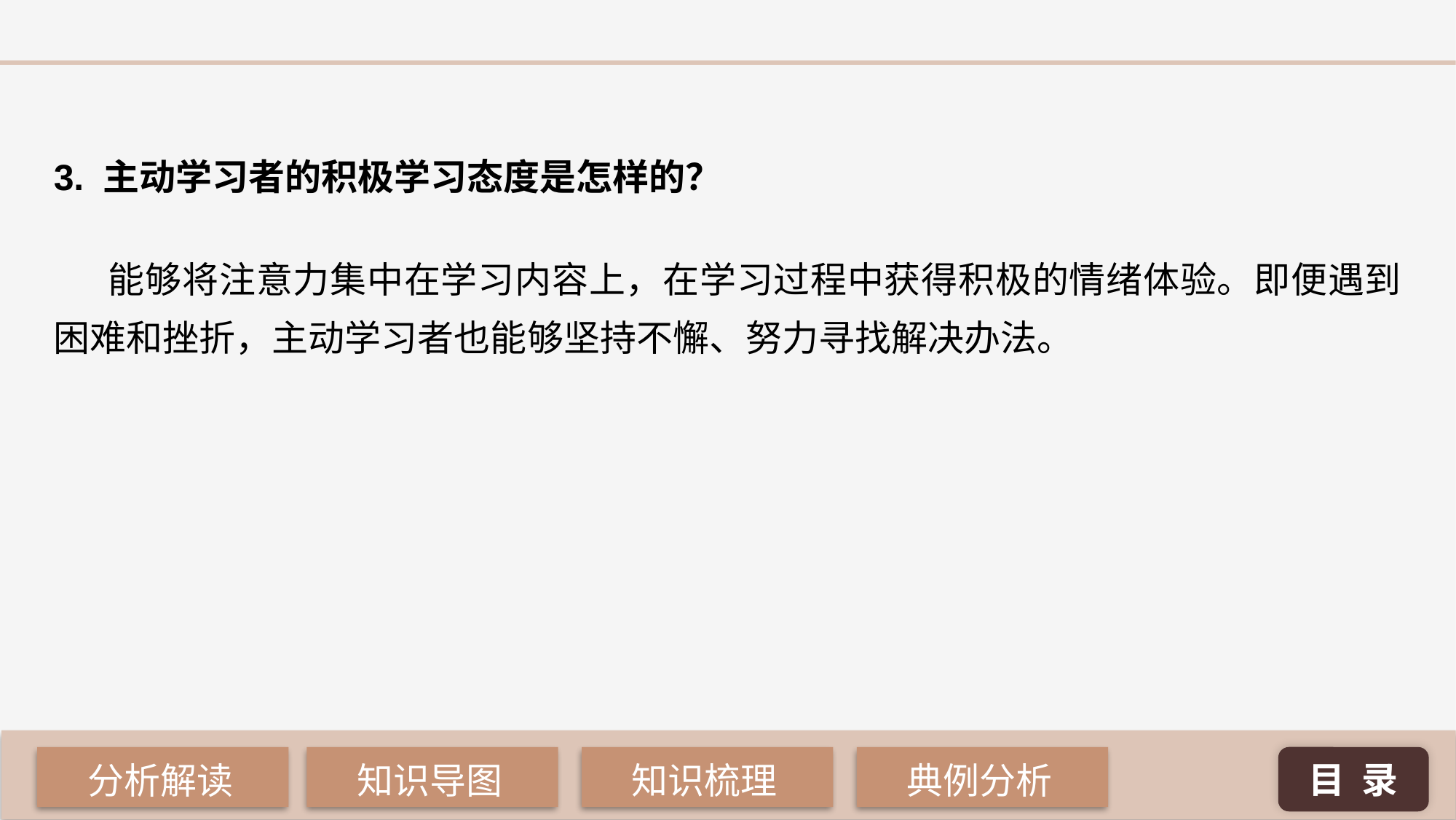

3. 主动学习者的积极学习态度是怎样的？
能够将注意力集中在学习内容上，在学习过程中获得积极的情绪体验。即便遇到困难和挫折，主动学习者也能够坚持不懈、努力寻找解决办法。